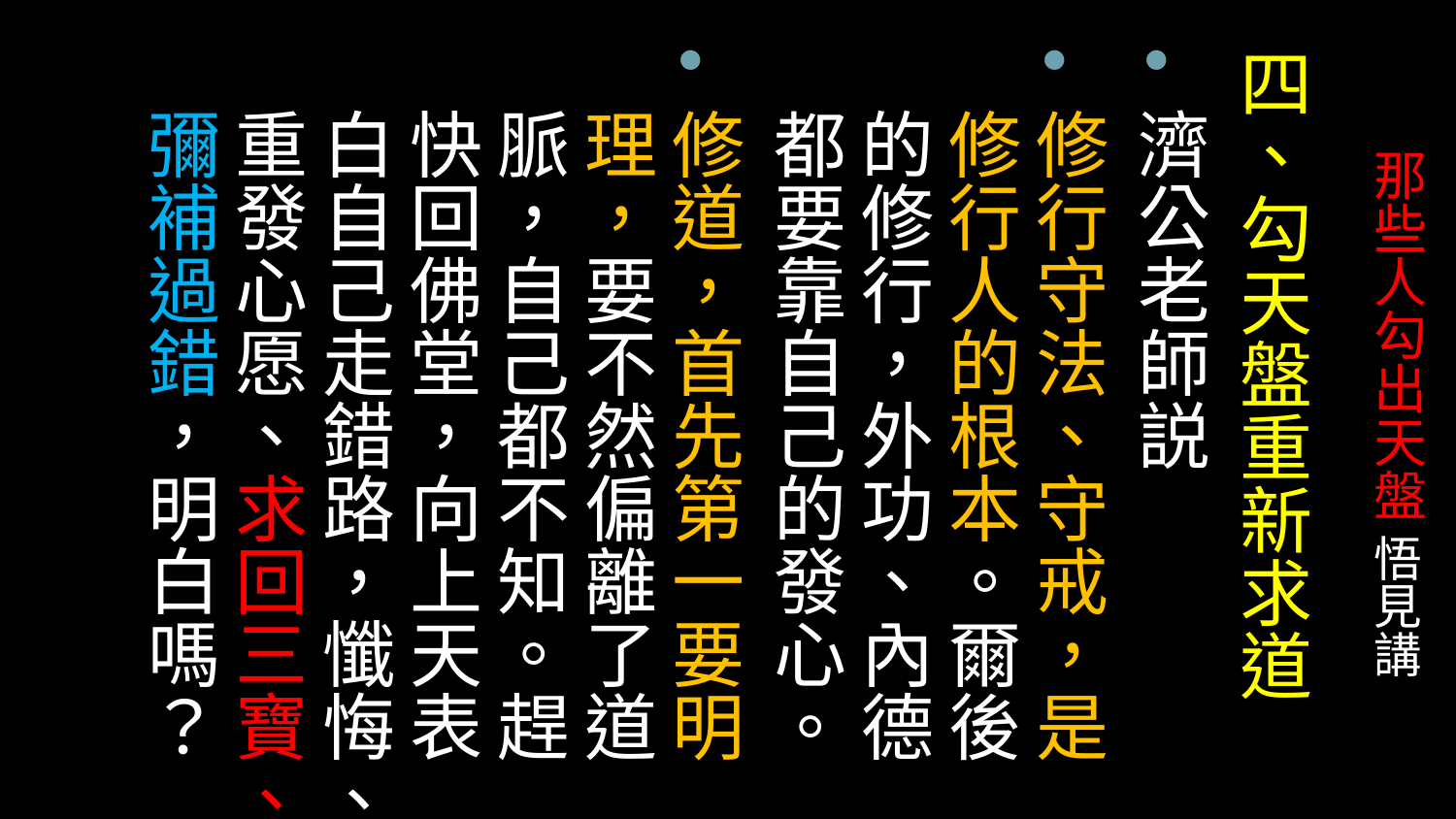

四、勾天盤重新求道
濟公老師説
修行守法、守戒，是修行人的根本。爾後的修行，外功、內德都要靠自己的發心。
修道，首先第一要明理，要不然偏離了道脈，自己都不知。趕快回佛堂，向上天表白自己走錯路，懺悔、重發心愿、求回三寶、彌補過錯，明白嗎？

# 那些人勾出天盤 悟見講